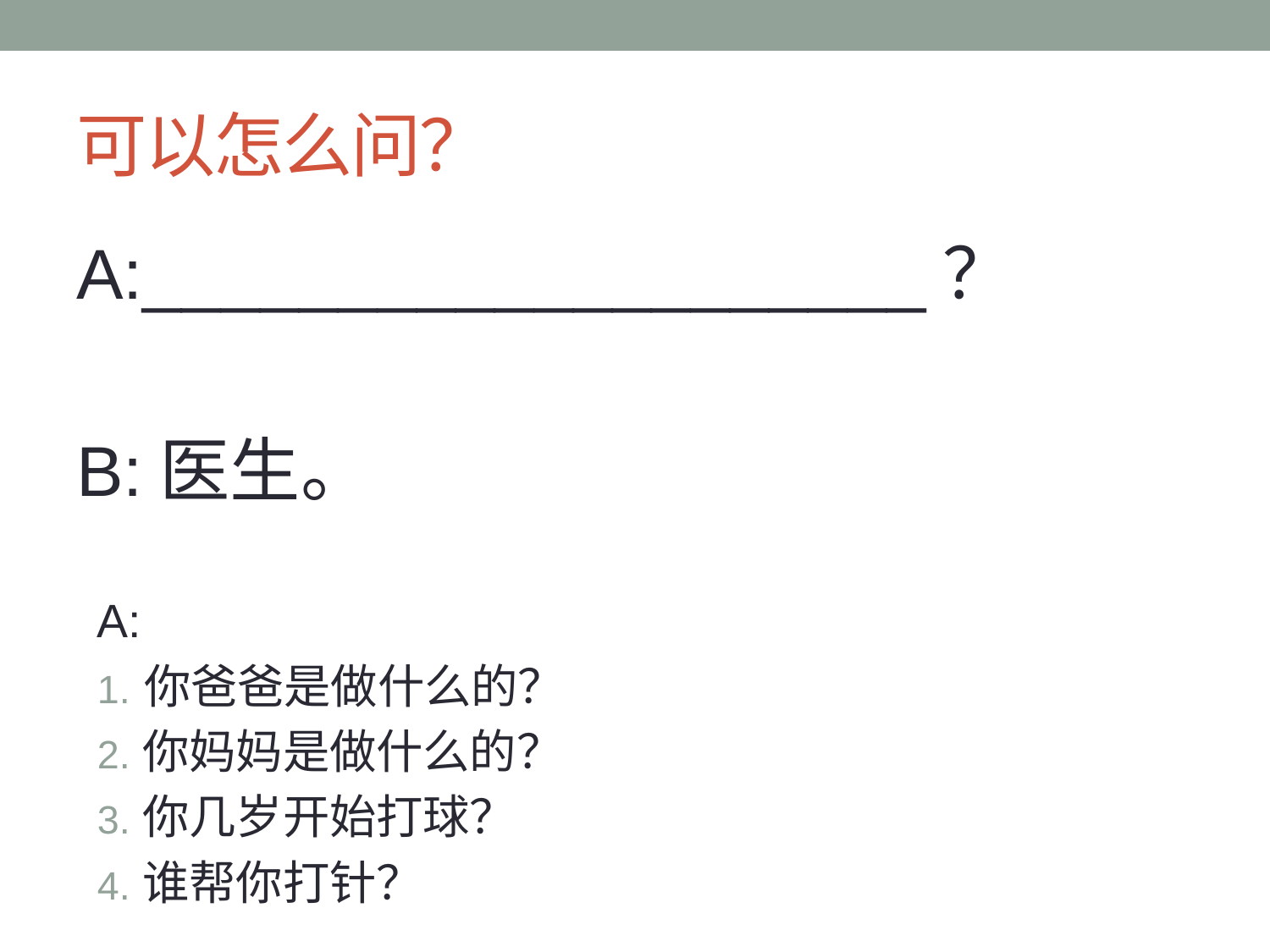

# 可以怎么问？
A:____________________？

B:医生。

A:
你爸爸是做什么的？
你妈妈是做什么的？
你几岁开始打球？
谁帮你打针？